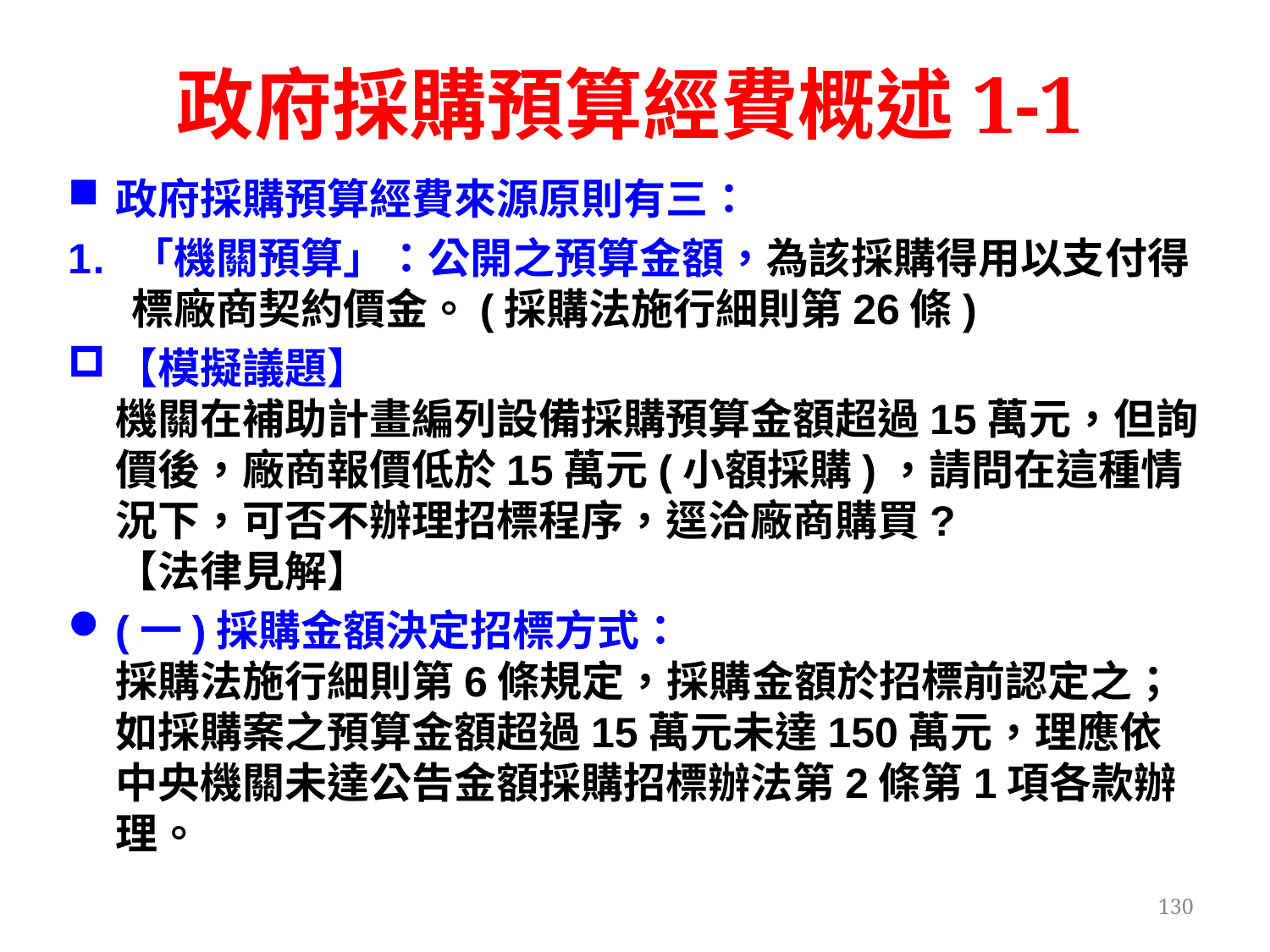

# 政府採購預算經費概述1-1
政府採購預算經費來源原則有三：
「機關預算」：公開之預算金額，為該採購得用以支付得標廠商契約價金。(採購法施行細則第26條)
【模擬議題】
機關在補助計畫編列設備採購預算金額超過15萬元，但詢價後，廠商報價低於15萬元(小額採購)，請問在這種情況下，可否不辦理招標程序，逕洽廠商購買?
【法律見解】
(一)採購金額決定招標方式：
採購法施行細則第6條規定，採購金額於招標前認定之；如採購案之預算金額超過15萬元未達150萬元，理應依中央機關未達公告金額採購招標辦法第2條第1項各款辦理。
130